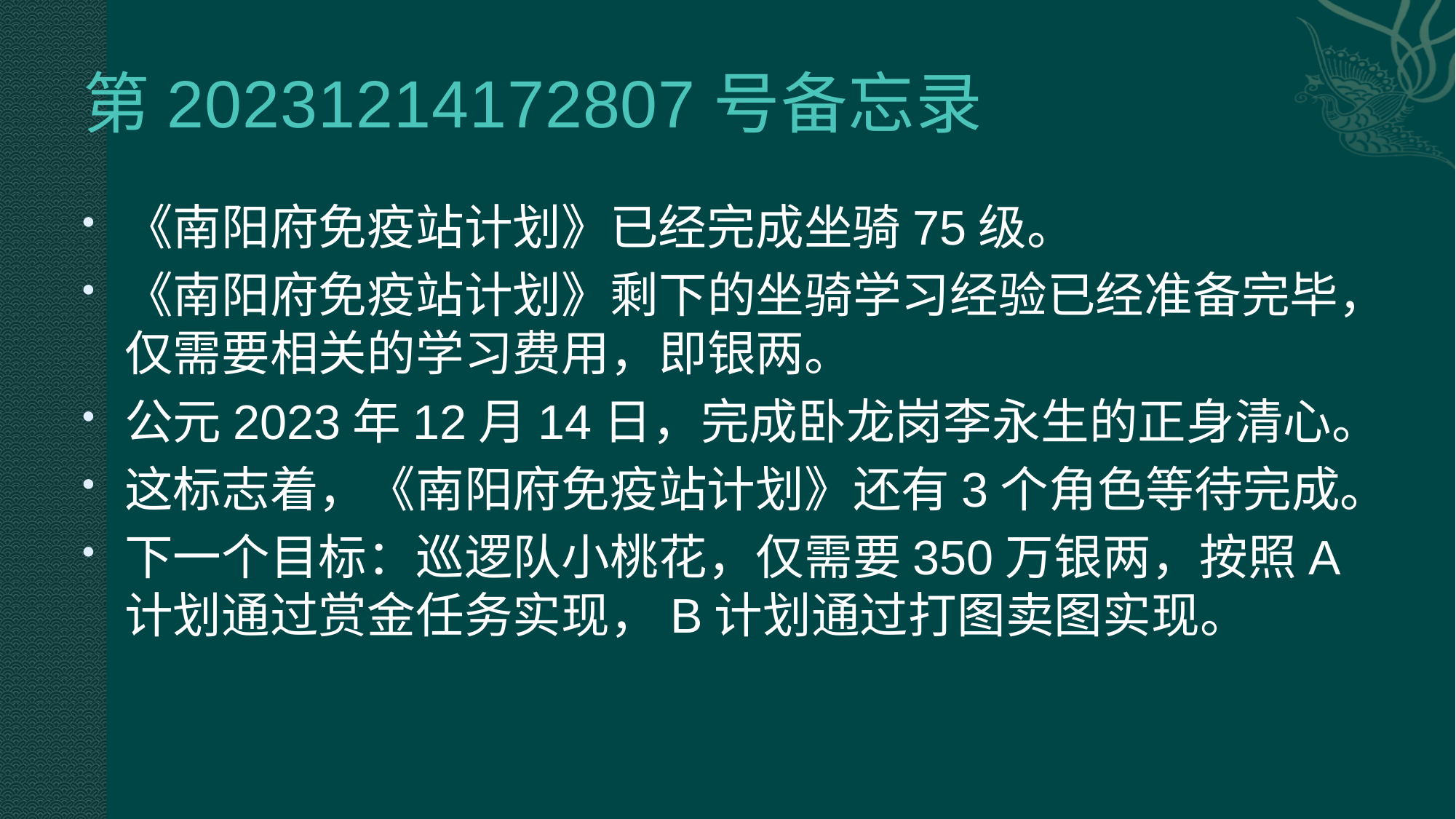

# 第20231214172807号备忘录
《南阳府免疫站计划》已经完成坐骑75级。
《南阳府免疫站计划》剩下的坐骑学习经验已经准备完毕，仅需要相关的学习费用，即银两。
公元2023年12月14日，完成卧龙岗李永生的正身清心。
这标志着，《南阳府免疫站计划》还有3个角色等待完成。
下一个目标：巡逻队小桃花，仅需要350万银两，按照A计划通过赏金任务实现，B计划通过打图卖图实现。